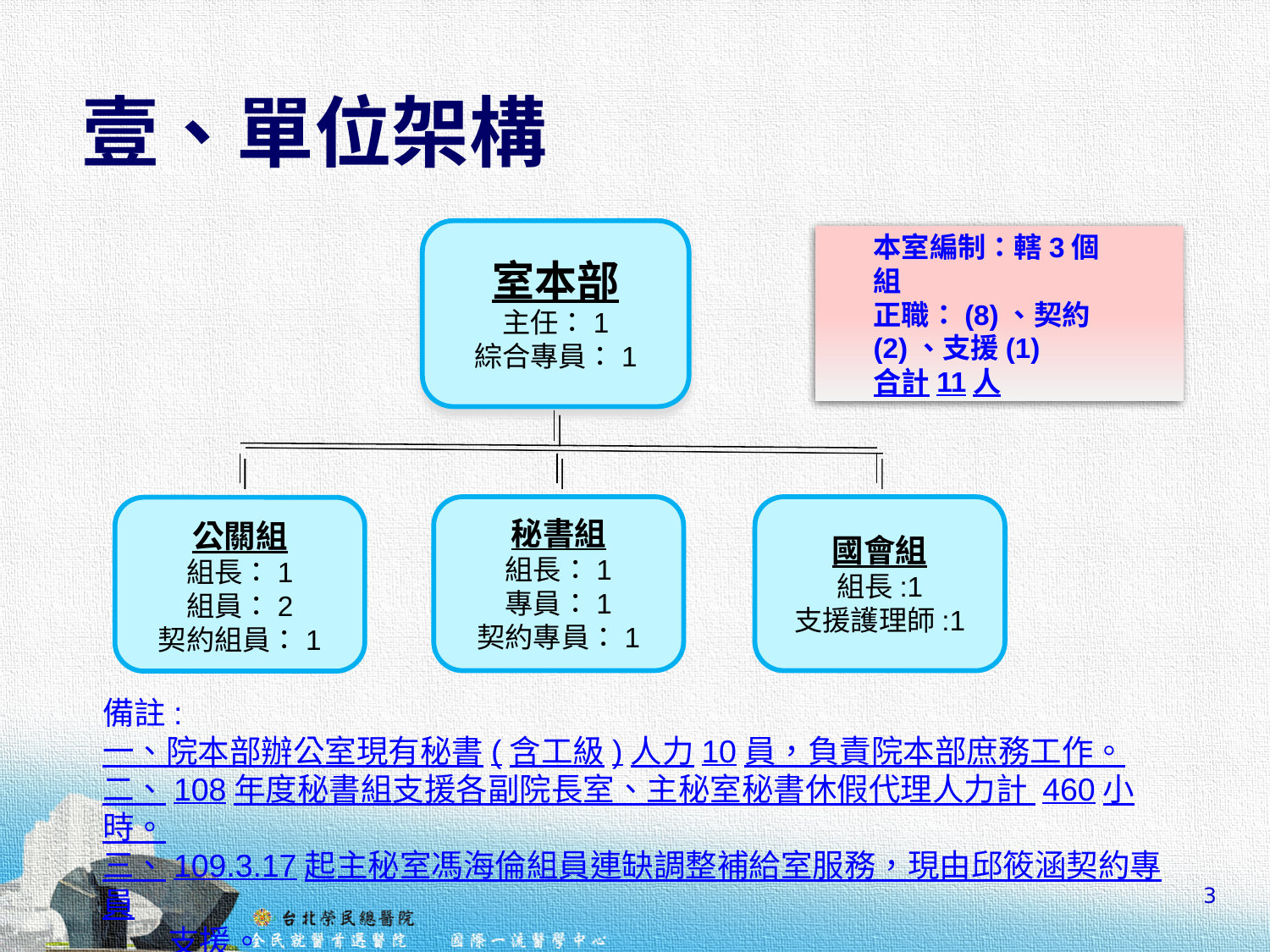

# 壹、單位架構
室本部
主任：1
綜合專員：1
本室編制：轄3個組
正職：(8)、契約(2)、支援(1)
合計11人

秘書組
組長：1
專員：1
契約專員：1

國會組
組長:1
支援護理師:1

公關組
組長：1
組員：2
契約組員：1

備註:
一、院本部辦公室現有秘書(含工級)人力10員，負責院本部庶務工作。
二、108年度秘書組支援各副院長室、主秘室秘書休假代理人力計 460小時。
三、109.3.17起主秘室馮海倫組員連缺調整補給室服務，現由邱筱涵契約專員
        支援。
3